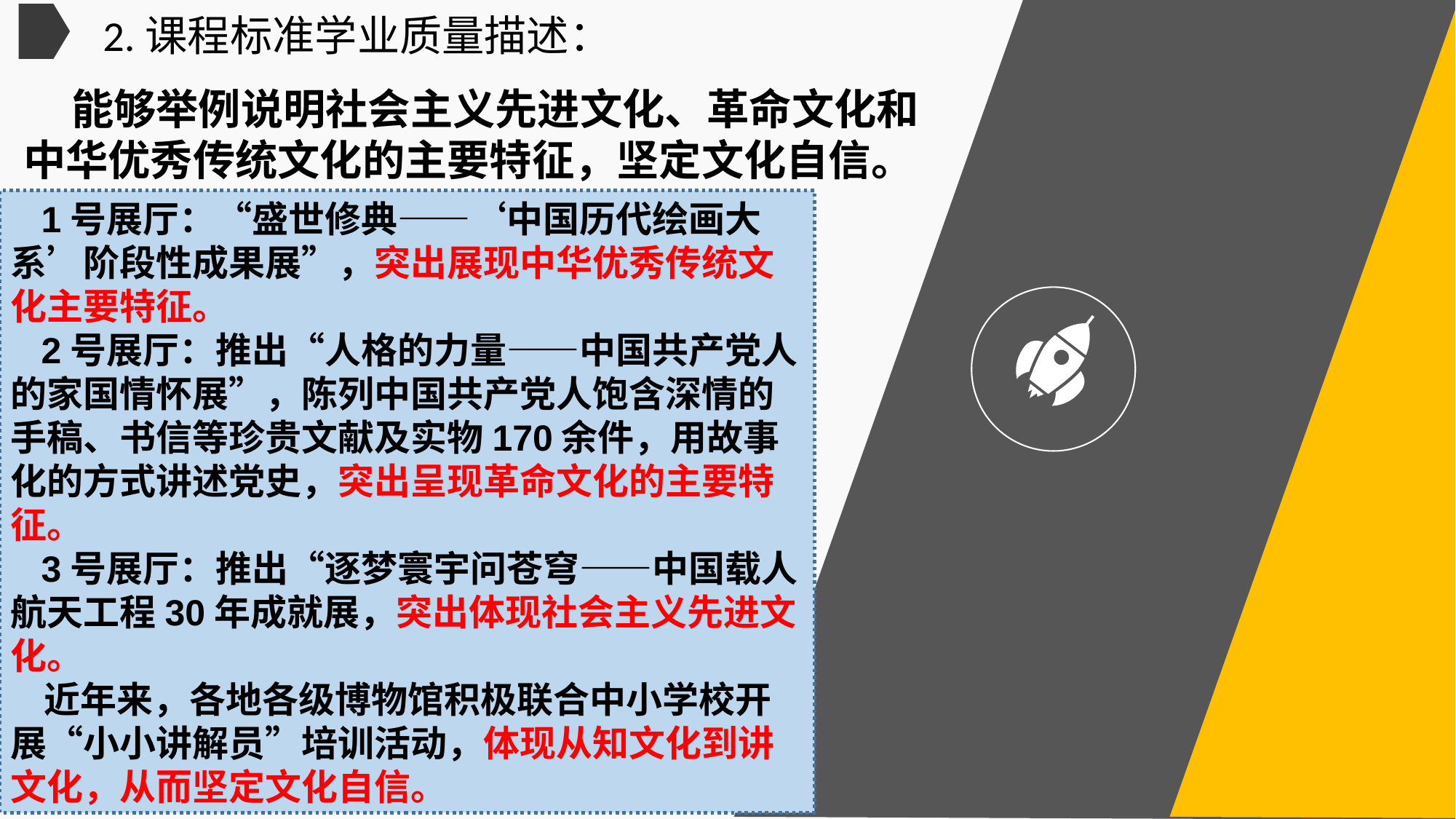

2.课程标准学业质量描述：

    能够举例说明社会主义先进文化、革命文化和中华优秀传统文化的主要特征，坚定文化自信。
   1号展厅：“盛世修典——‘中国历代绘画大系’阶段性成果展”，突出展现中华优秀传统文化主要特征。
   2号展厅：推出“人格的力量——中国共产党人的家国情怀展”，陈列中国共产党人饱含深情的手稿、书信等珍贵文献及实物170余件，用故事化的方式讲述党史，突出呈现革命文化的主要特征。
   3号展厅：推出“逐梦寰宇问苍穹——中国载人航天工程30年成就展，突出体现社会主义先进文化。
   近年来，各地各级博物馆积极联合中小学校开展“小小讲解员”培训活动，体现从知文化到讲文化，从而坚定文化自信。